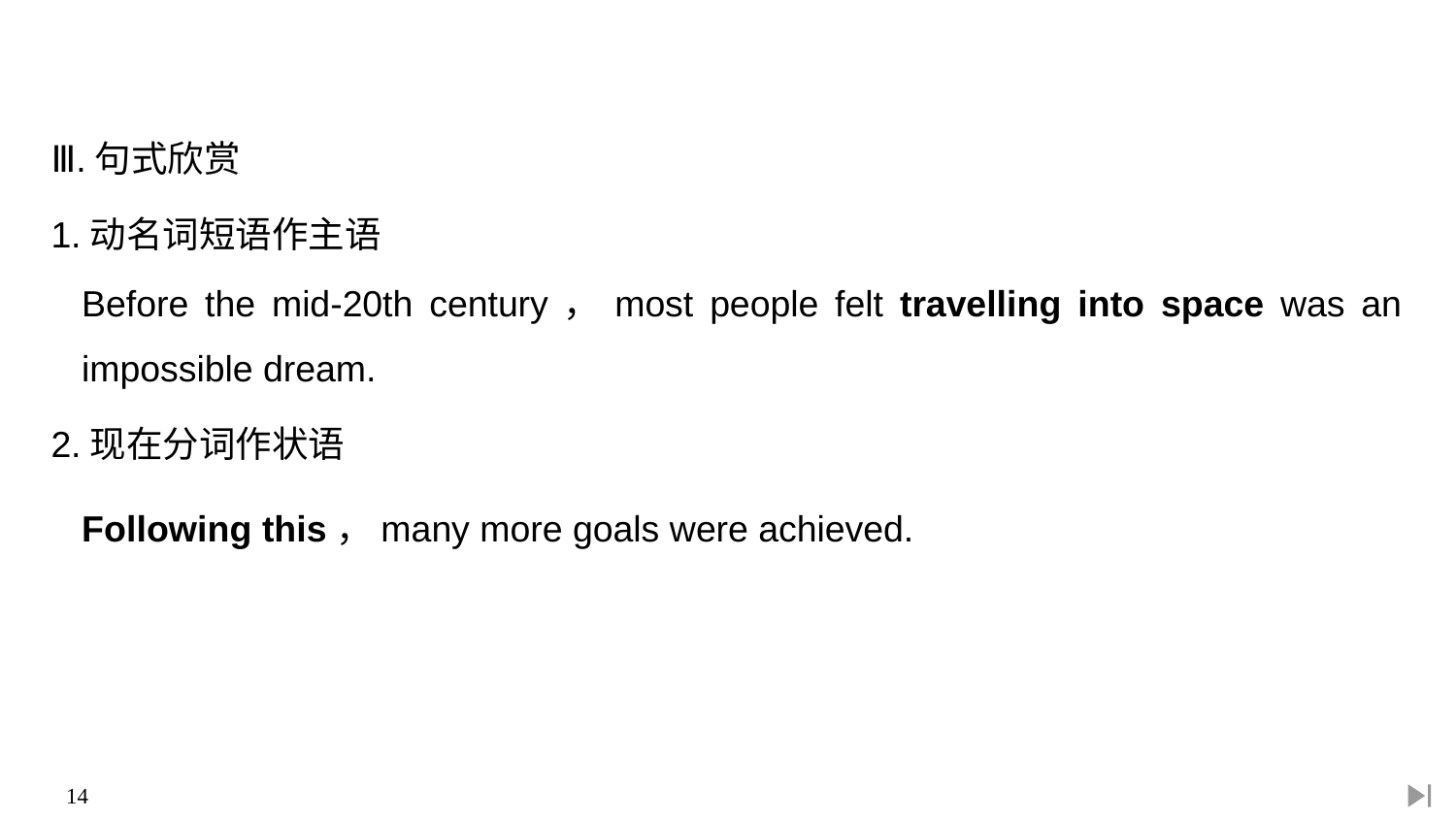

Ⅲ.句式欣赏
1.动名词短语作主语
Before the mid-20th century，most people felt travelling into space was an impossible dream.
2.现在分词作状语
Following this，many more goals were achieved.